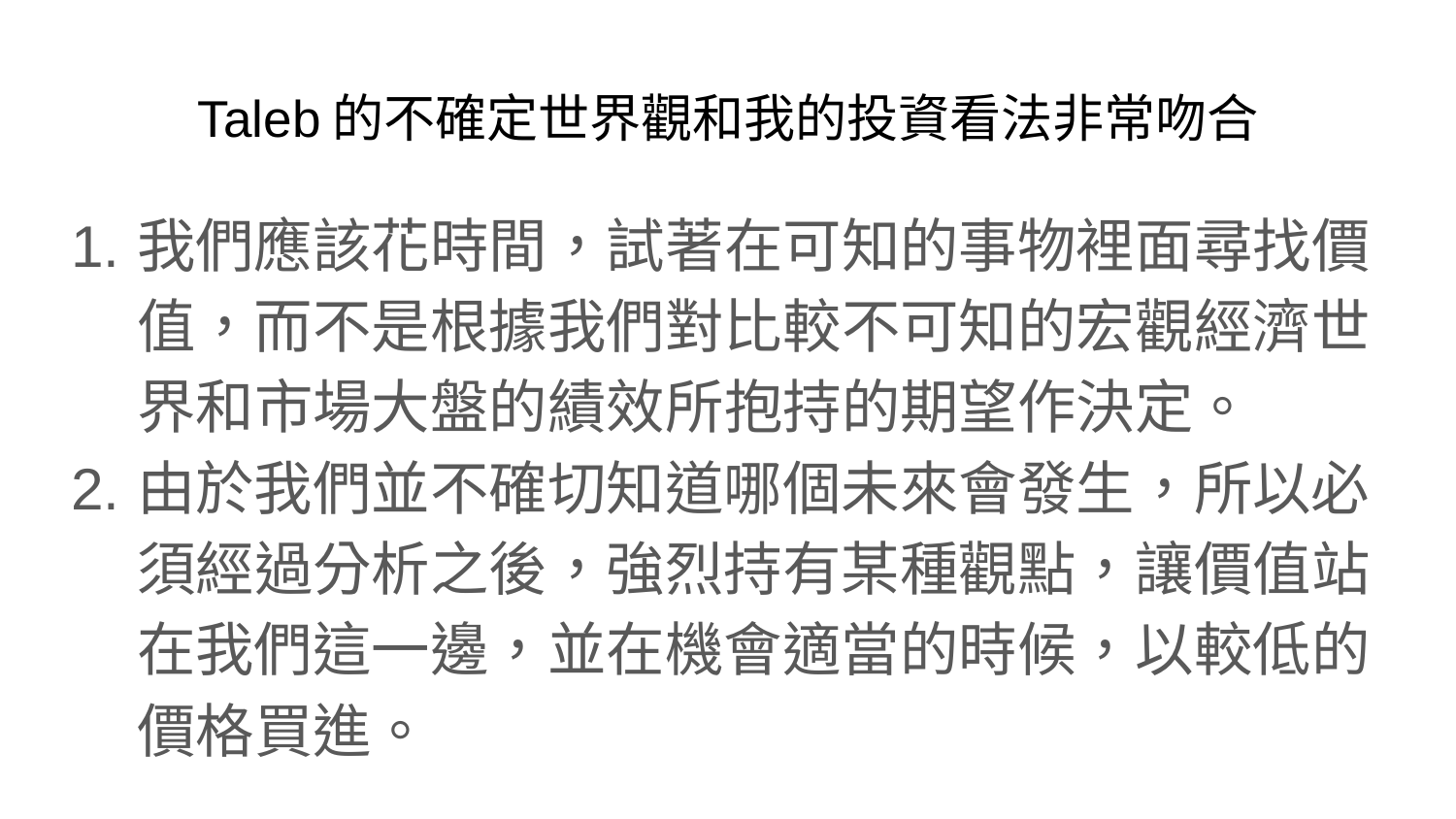

# Taleb的不確定世界觀和我的投資看法非常吻合
我們應該花時間，試著在可知的事物裡面尋找價值，而不是根據我們對比較不可知的宏觀經濟世界和市場大盤的績效所抱持的期望作決定。
由於我們並不確切知道哪個未來會發生，所以必須經過分析之後，強烈持有某種觀點，讓價值站在我們這一邊，並在機會適當的時候，以較低的價格買進。